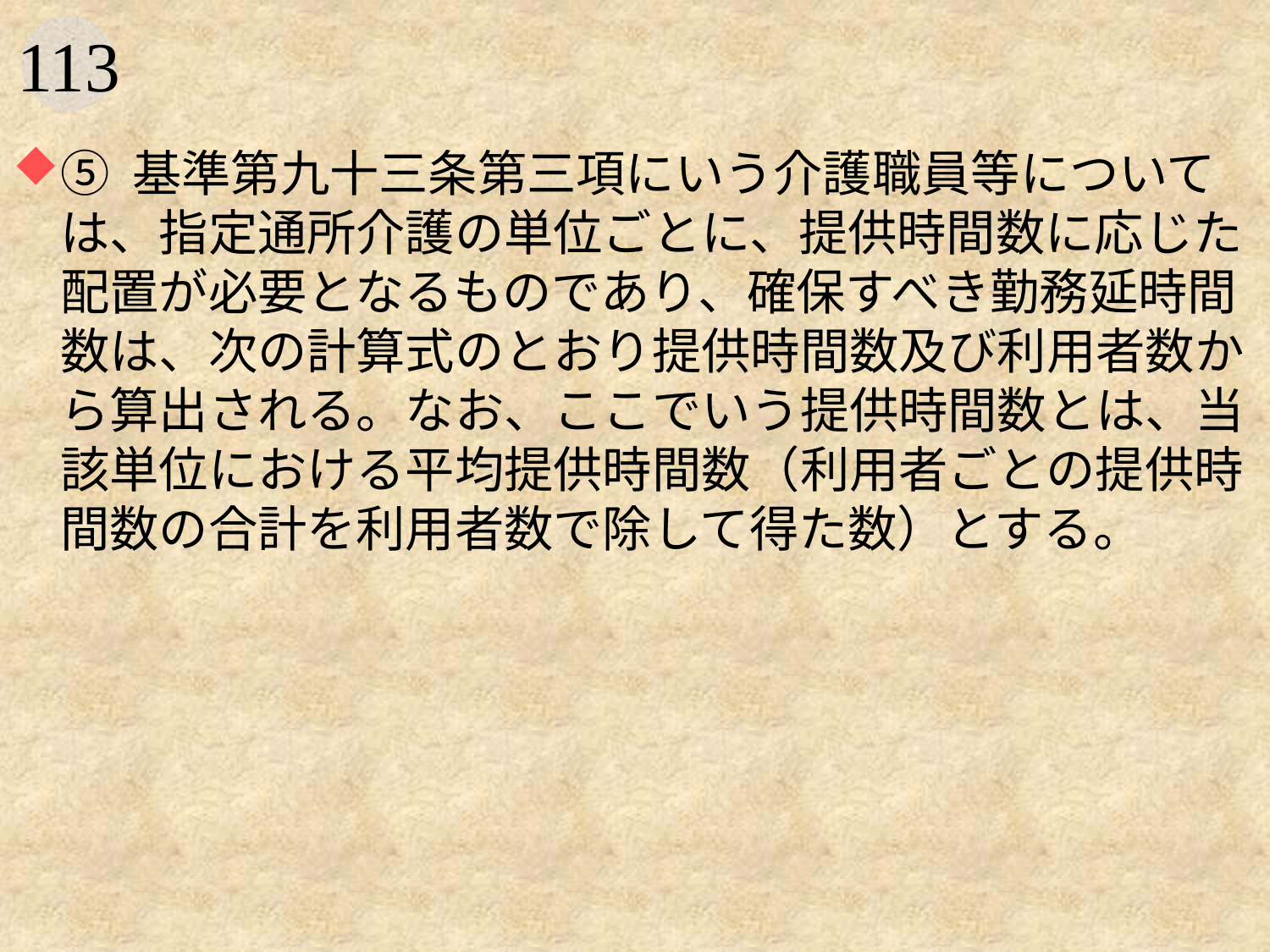

#
⑤ 基準第九十三条第三項にいう介護職員等については、指定通所介護の単位ごとに、提供時間数に応じた配置が必要となるものであり、確保すべき勤務延時間数は、次の計算式のとおり提供時間数及び利用者数から算出される。なお、ここでいう提供時間数とは、当該単位における平均提供時間数（利用者ごとの提供時間数の合計を利用者数で除して得た数）とする。